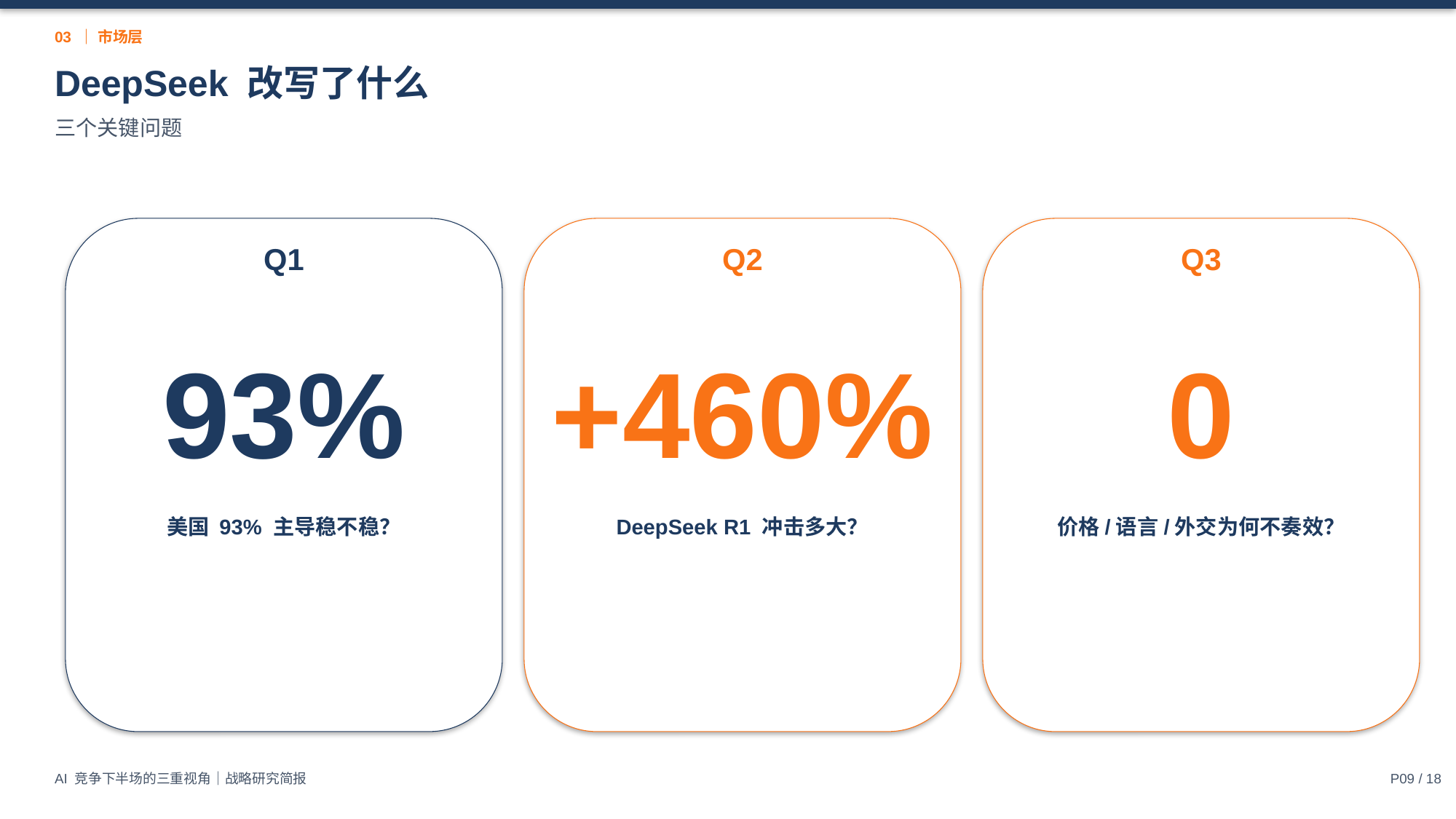

03 ｜ 市场层
DeepSeek 改写了什么
三个关键问题

Q1
Q2
Q3
93%
+460%
0
美国 93% 主导稳不稳？
DeepSeek R1 冲击多大？
价格/语言/外交为何不奏效？
AI 竞争下半场的三重视角｜战略研究简报
P09 / 18